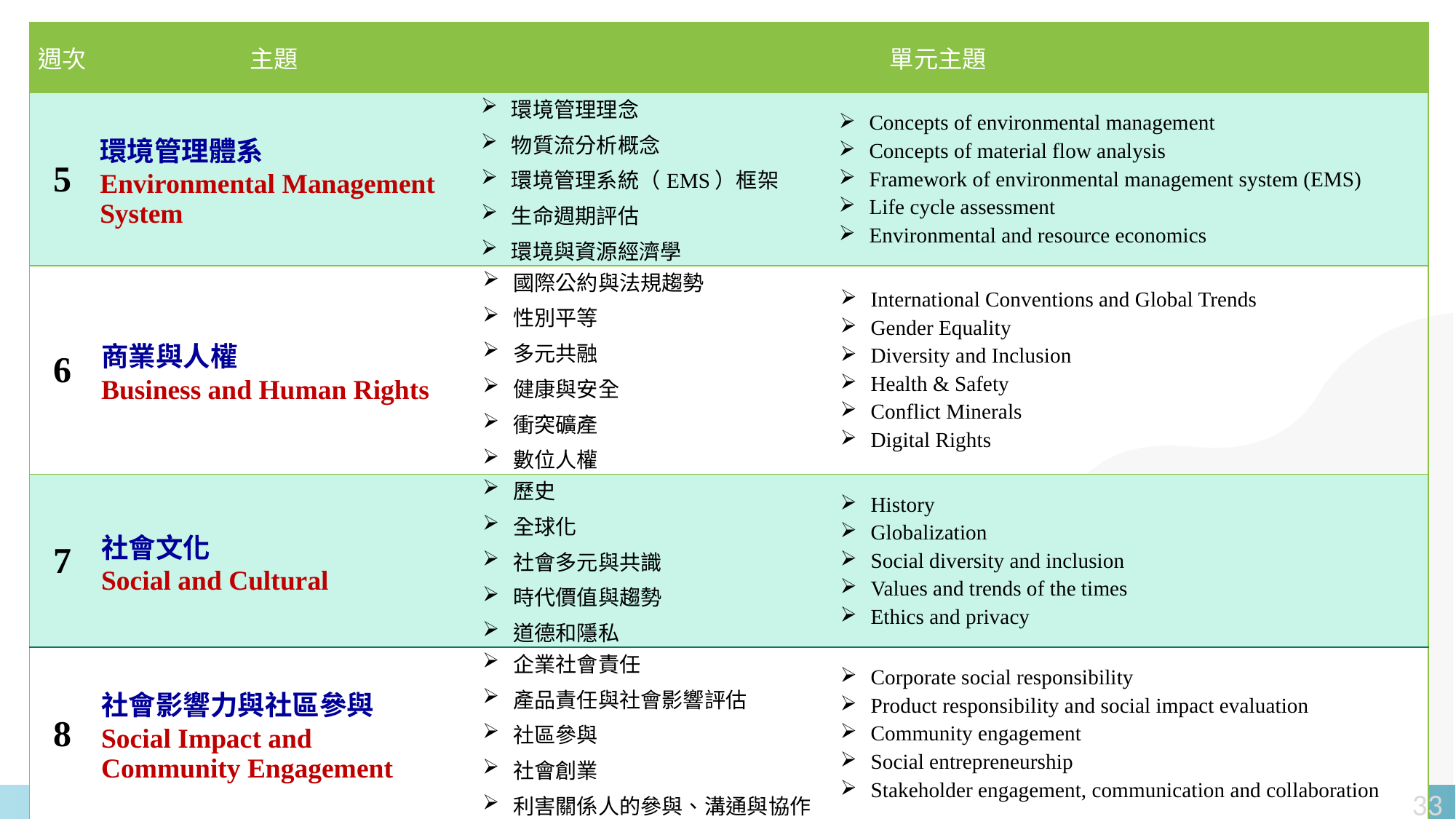

| 週次 | 主題 | 單元主題 |  |
| --- | --- | --- | --- |
| 5 | 環境管理體系 Environmental Management System | 環境管理理念 物質流分析概念 環境管理系統（EMS）框架 生命週期評估 環境與資源經濟學 | Concepts of environmental management Concepts of material flow analysis Framework of environmental management system (EMS) Life cycle assessment Environmental and resource economics |
| 6 | 商業與人權 Business and Human Rights | 國際公約與法規趨勢 性別平等 多元共融 健康與安全 衝突礦產 數位人權 | International Conventions and Global Trends Gender Equality Diversity and Inclusion Health & Safety Conflict Minerals Digital Rights |
| 7 | 社會文化 Social and Cultural | 歷史 全球化 社會多元與共識 時代價值與趨勢 道德和隱私 | History Globalization Social diversity and inclusion Values and trends of the times Ethics and privacy |
| 8 | 社會影響力與社區參與 Social Impact and Community Engagement | 企業社會責任 產品責任與社會影響評估 社區參與 社會創業 利害關係人的參與、溝通與協作 | Corporate social responsibility Product responsibility and social impact evaluation Community engagement Social entrepreneurship Stakeholder engagement, communication and collaboration |
33